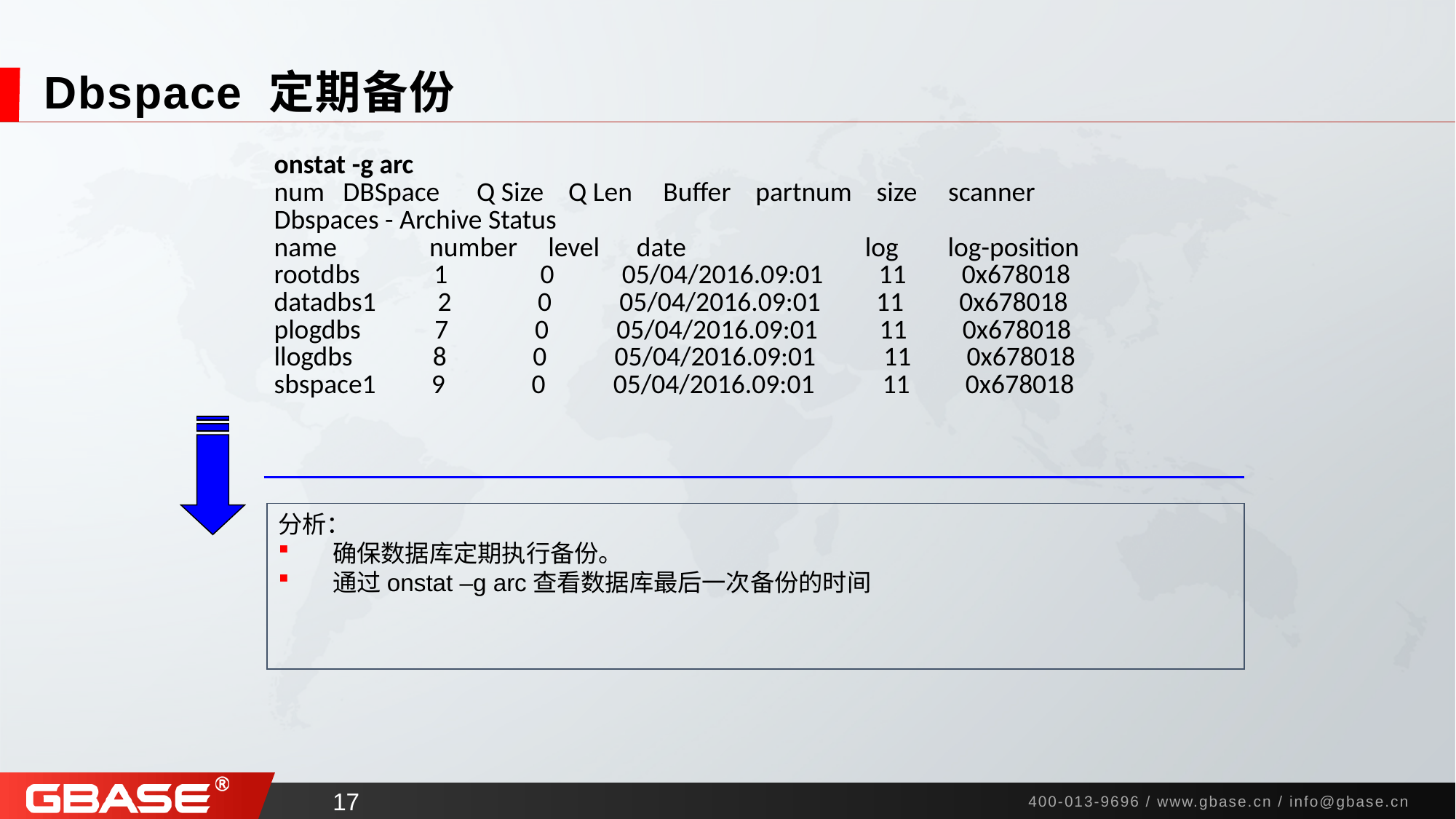

# Dbspace 定期备份
| onstat -g arc num DBSpace Q Size Q Len Buffer partnum size scanner Dbspaces - Archive Status name number level date log log-position rootdbs 1 0 05/04/2016.09:01 11 0x678018 datadbs1 2 0 05/04/2016.09:01 11 0x678018 plogdbs 7 0 05/04/2016.09:01 11 0x678018 llogdbs 8 0 05/04/2016.09:01 11 0x678018 sbspace1 9 0 05/04/2016.09:01 11 0x678018 |
| --- |

分析：
确保数据库定期执行备份。
通过onstat –g arc查看数据库最后一次备份的时间